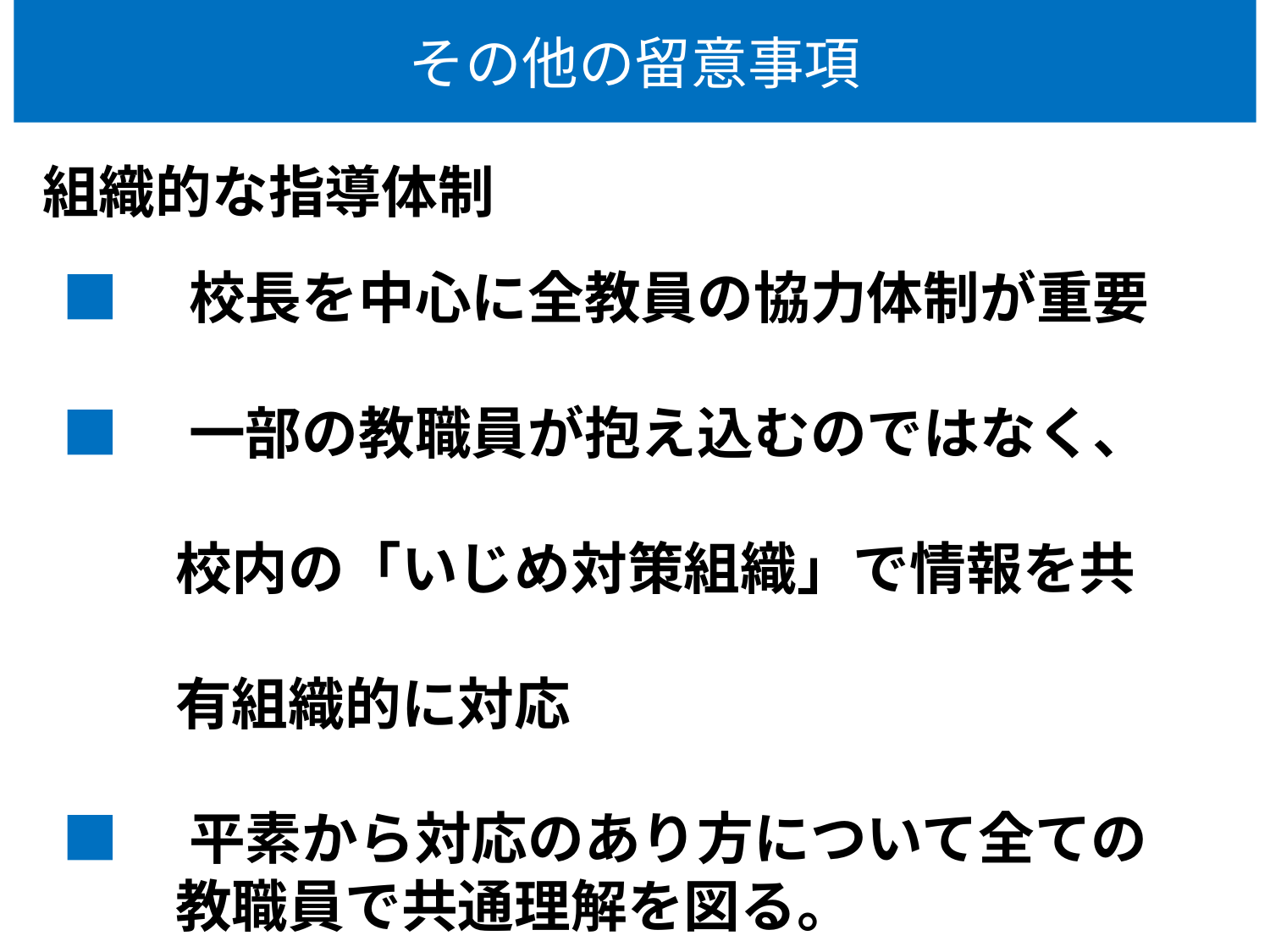

# その他の留意事項
組織的な指導体制

■　校長を中心に全教員の協力体制が重要

■　一部の教職員が抱え込むのではなく、
　　校内の「いじめ対策組織」で情報を共
　　有組織的に対応

■　平素から対応のあり方について全ての
　　教職員で共通理解を図る。